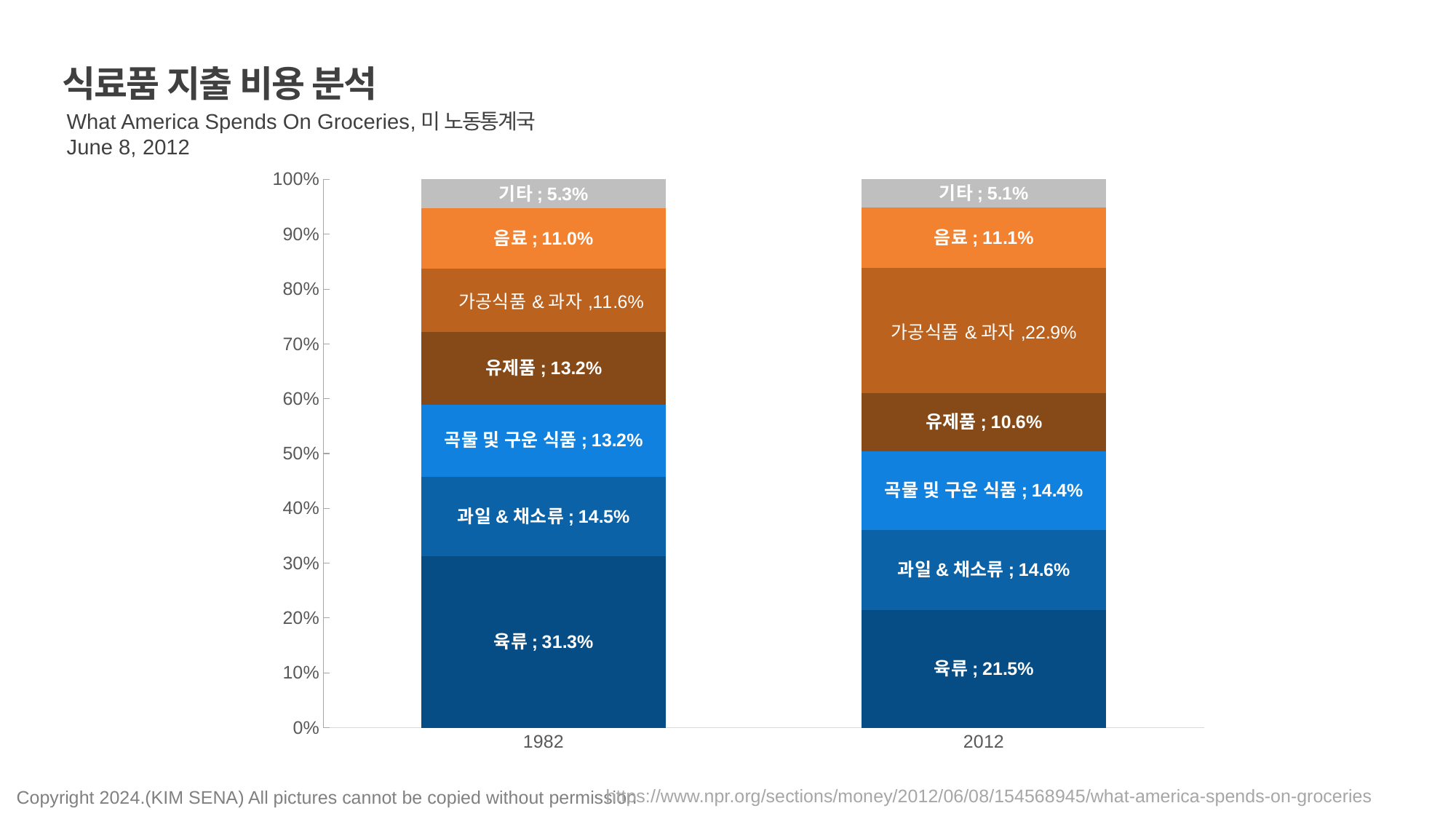

식료품 지출 비용 분석
What America Spends On Groceries,미 노동통계국
June 8, 2012
2009년 여성

2019년 여성

2019년 남성

단위  :  %

### Chart

| Category | 육류 | 과일&채소류 | 곡물 및 구운 식품 | 유제품 | 가공식품&과자 | 음료 | 기타 |
|---|---|---|---|---|---|---|---|
| 1982 | 0.313 | 0.145 | 0.132 | 0.132 | 0.116 | 0.11 | 0.053 |
| 2012 | 0.215 | 0.146 | 0.144 | 0.106 | 0.229 | 0.111 | 0.051 |
https://www.npr.org/sections/money/2012/06/08/154568945/what-america-spends-on-groceries